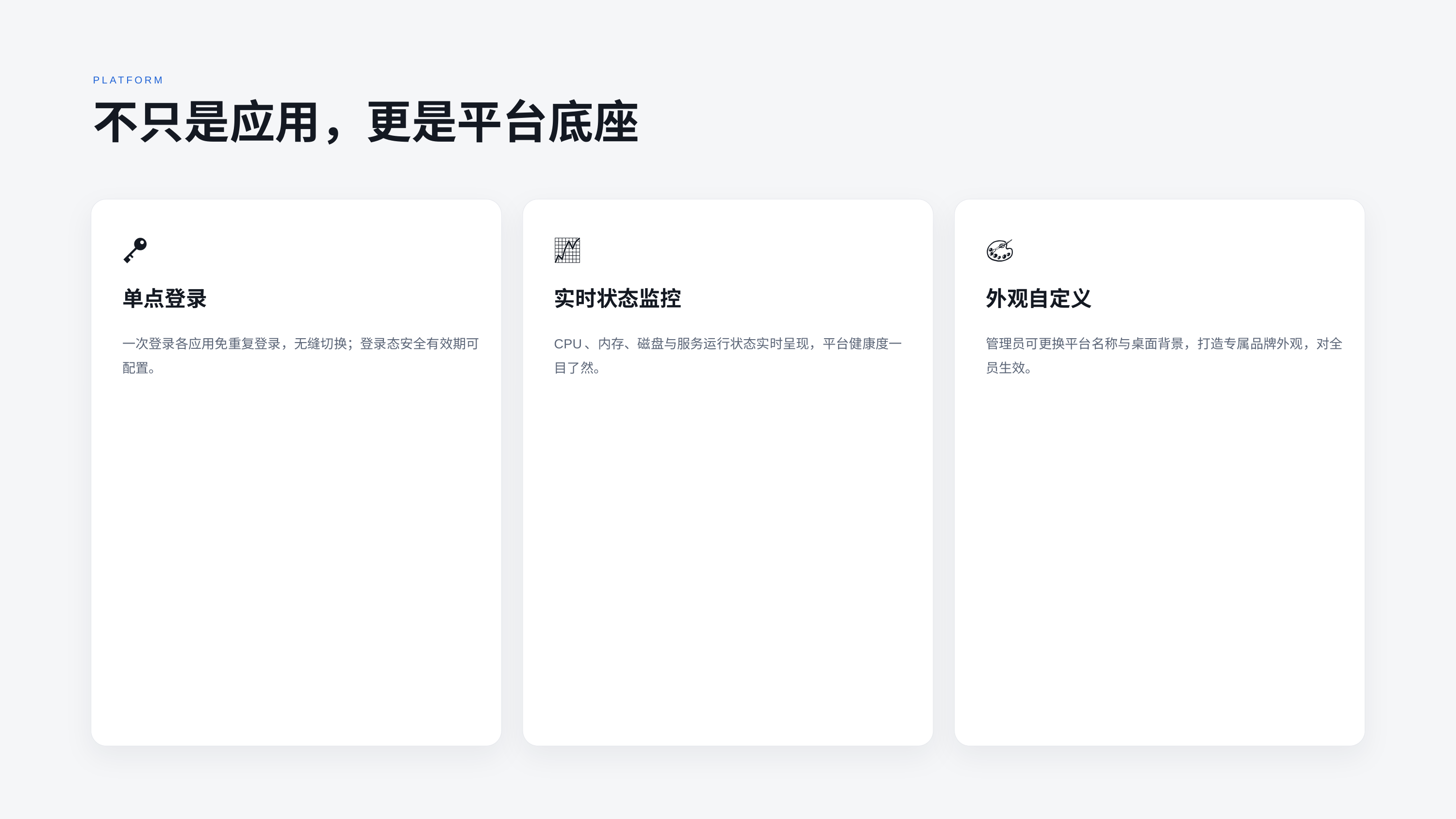

PLATFORM
不只是应用，更是平台底座

🔑
📈
🎨
单点登录
实时状态监控
外观自定义
一次登录各应用免重复登录，无缝切换；登录态安全有效期可配置。
CPU、内存、磁盘与服务运行状态实时呈现，平台健康度一目了然。
管理员可更换平台名称与桌面背景，打造专属品牌外观，对全员生效。